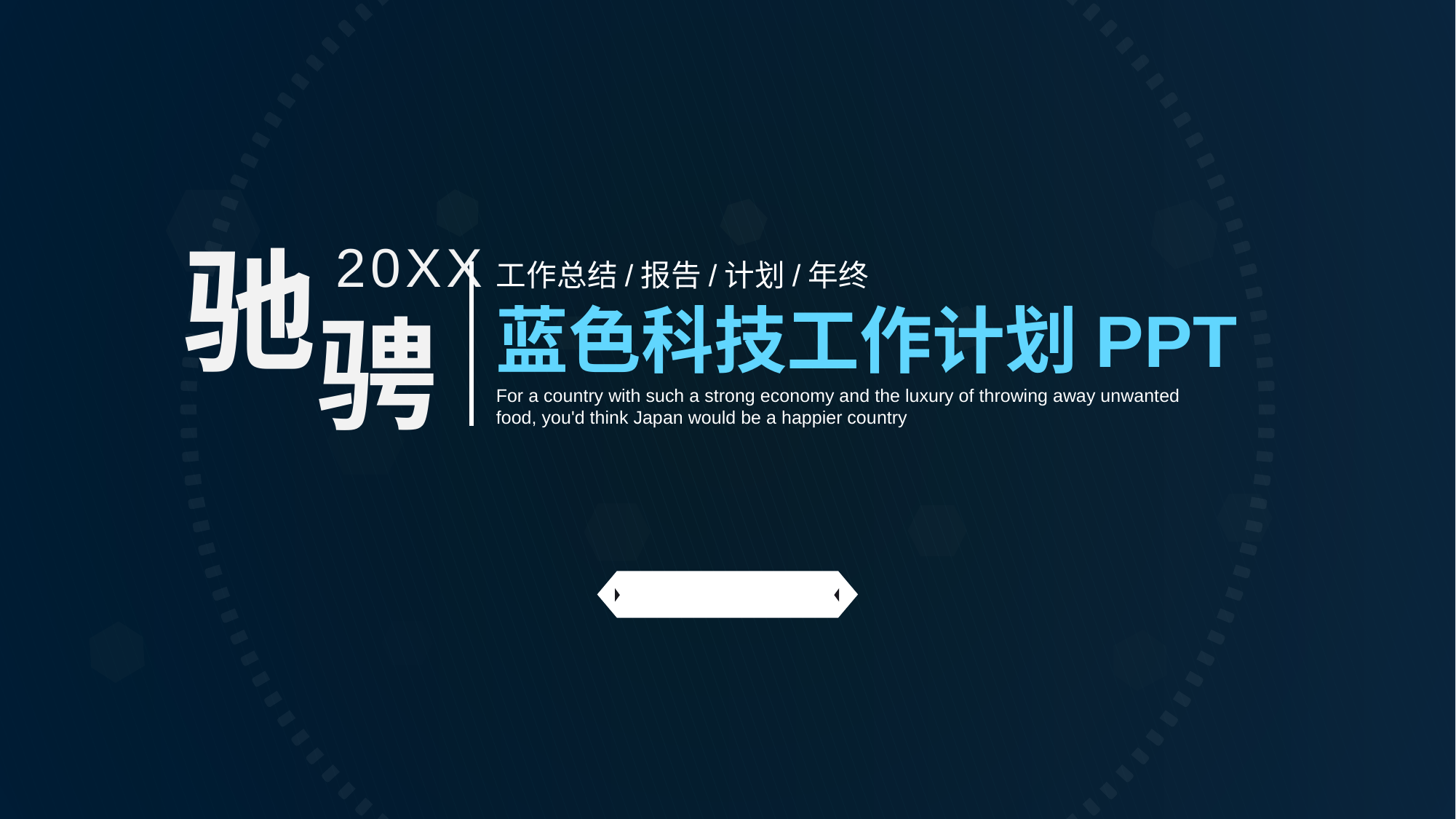

驰
骋
20XX
工作总结/报告/计划/年终
蓝色科技工作计划PPT
For a country with such a strong economy and the luxury of throwing away unwanted food, you'd think Japan would be a happier country